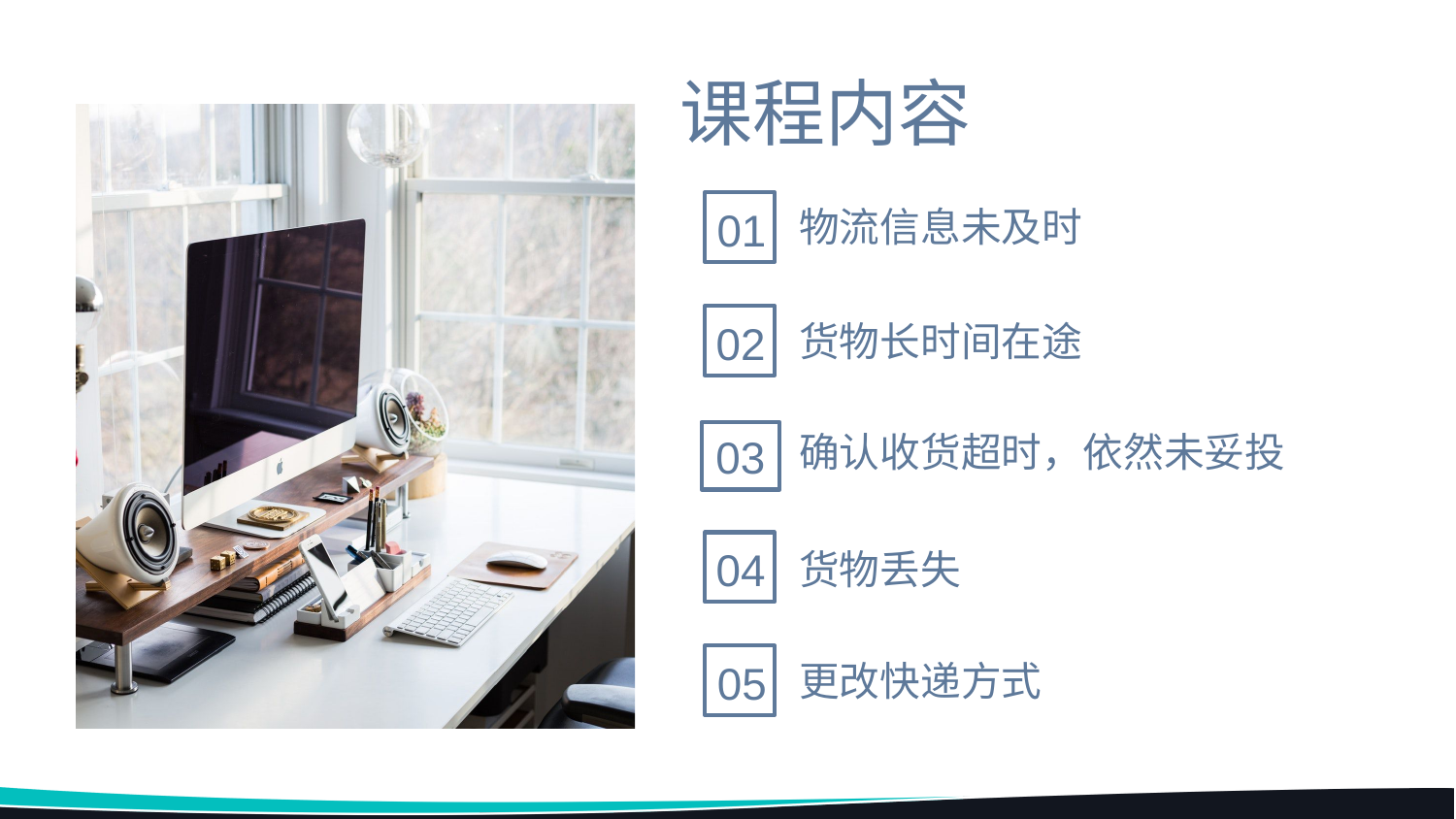

课程内容

01

02

03

04

05
物流信息未及时
货物长时间在途
确认收货超时，依然未妥投
货物丢失
更改快递方式